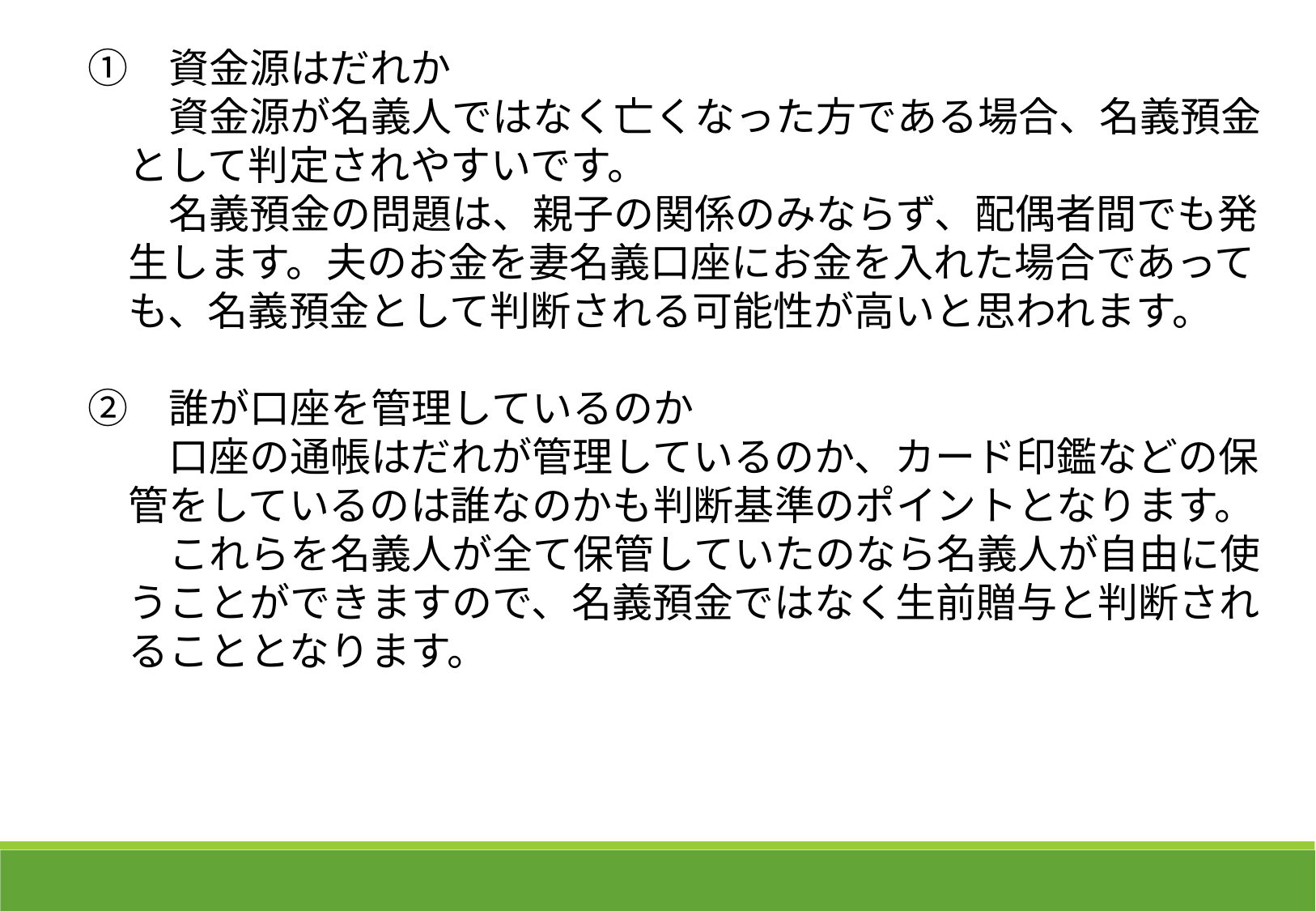

①　資金源はだれか
　　　資金源が名義人ではなく亡くなった方である場合、名義預金
　　として判定されやすいです。
　　　名義預金の問題は、親子の関係のみならず、配偶者間でも発
　　生します。夫のお金を妻名義口座にお金を入れた場合であって
　　も、名義預金として判断される可能性が高いと思われます。

　②　誰が口座を管理しているのか
　　　口座の通帳はだれが管理しているのか、カード印鑑などの保
　　管をしているのは誰なのかも判断基準のポイントとなります。
　　　これらを名義人が全て保管していたのなら名義人が自由に使
　　うことができますので、名義預金ではなく生前贈与と判断され
　　ることとなります。